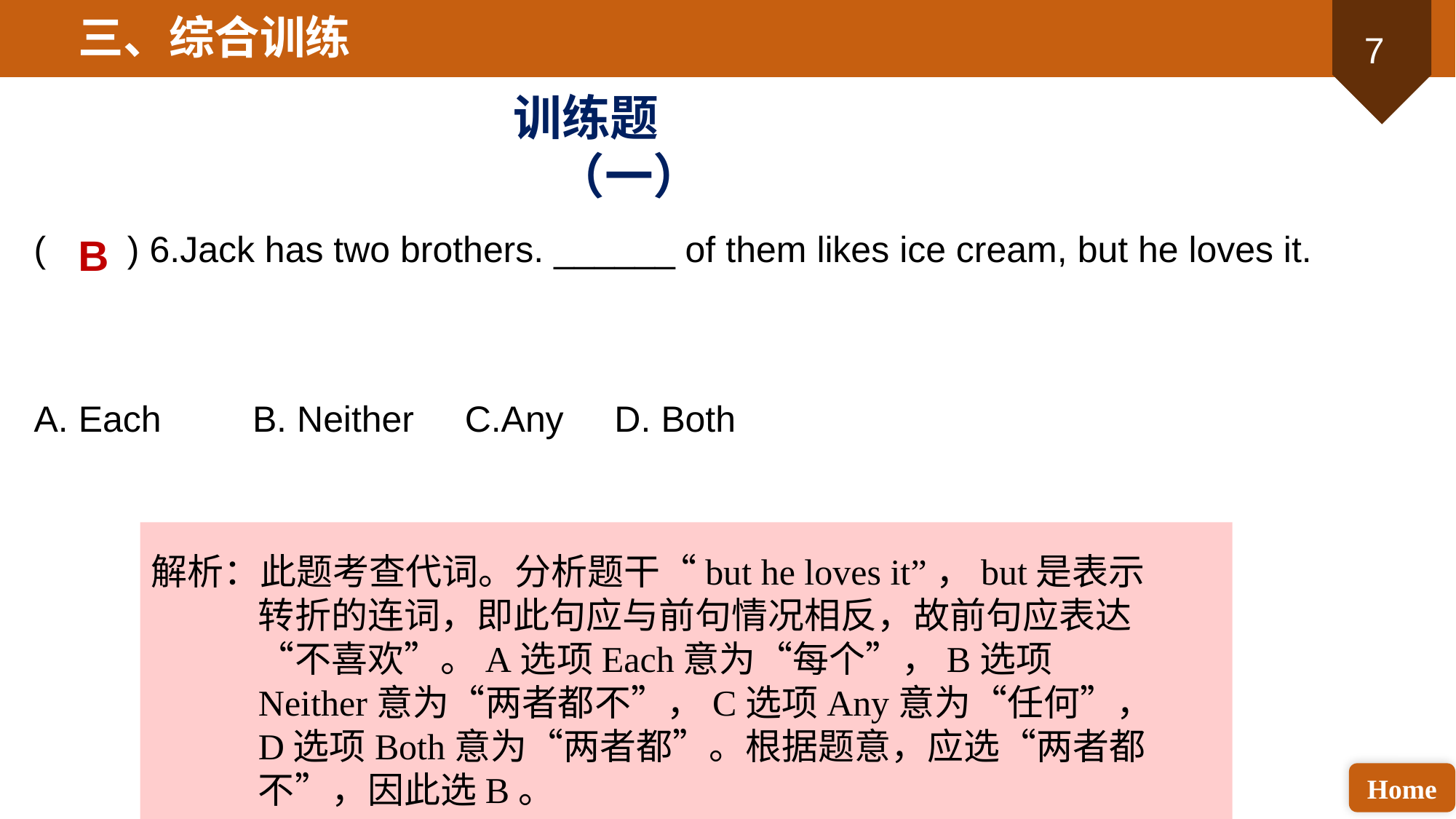

三、综合训练
训练题（一）
(        ) 6.Jack has two brothers. ______ of them likes ice cream, but he loves it.

A. Each         B. Neither     C.Any     D. Both
B

解析：此题考查代词。分析题干“but he loves it”，but是表示转折的连词，即此句应与前句情况相反，故前句应表达“不喜欢”。A选项Each意为“每个”，B选项Neither意为“两者都不”，C选项Any意为“任何”，D选项Both意为“两者都”。根据题意，应选“两者都不”，因此选B。